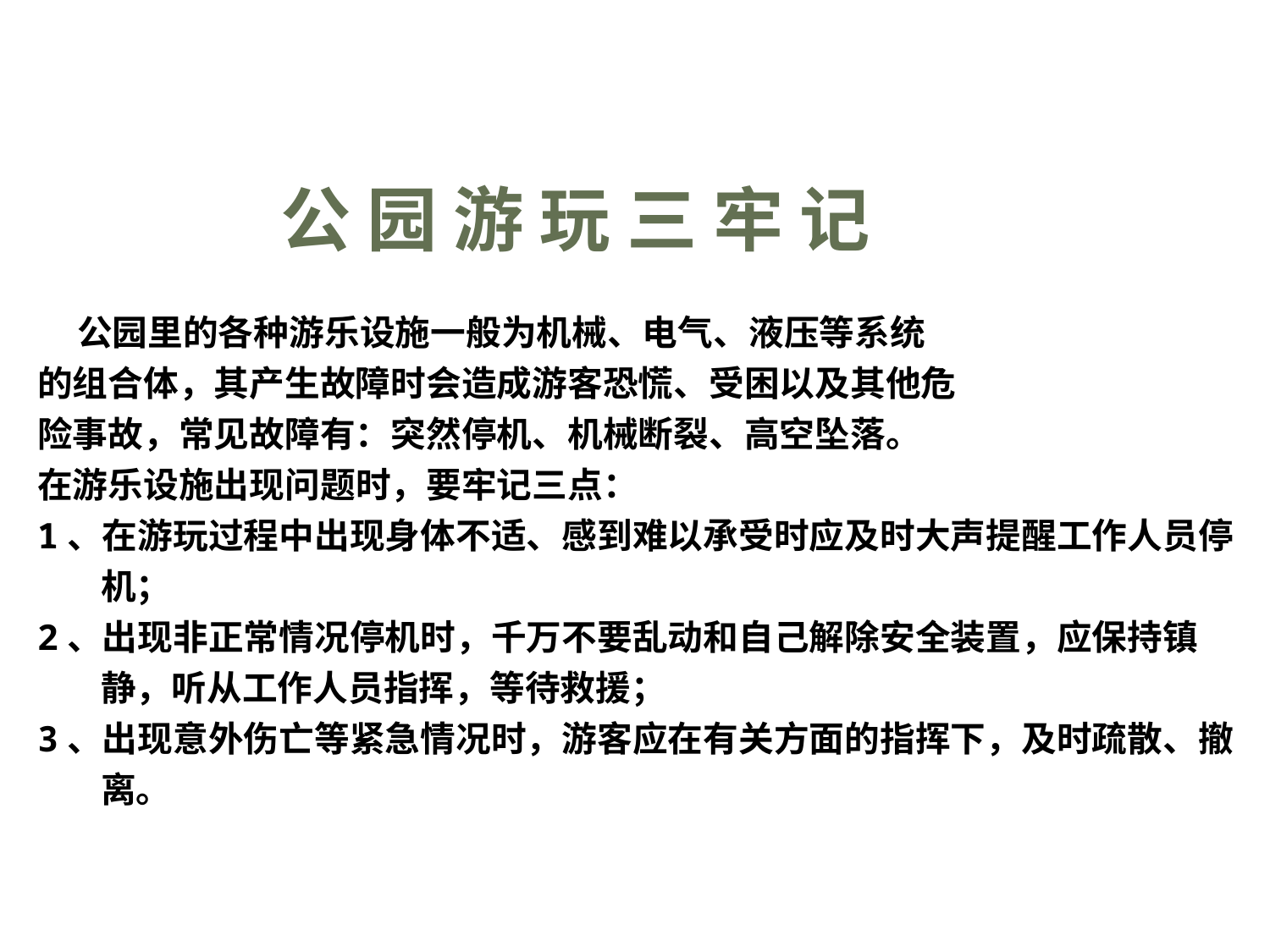

公 园 游 玩 三 牢 记
    公园里的各种游乐设施一般为机械、电气、液压等系统
的组合体，其产生故障时会造成游客恐慌、受困以及其他危
险事故，常见故障有：突然停机、机械断裂、高空坠落。
在游乐设施出现问题时，要牢记三点：
1、在游玩过程中出现身体不适、感到难以承受时应及时大声提醒工作人员停机；
2、出现非正常情况停机时，千万不要乱动和自己解除安全装置，应保持镇静，听从工作人员指挥，等待救援；
3、出现意外伤亡等紧急情况时，游客应在有关方面的指挥下，及时疏散、撤离。